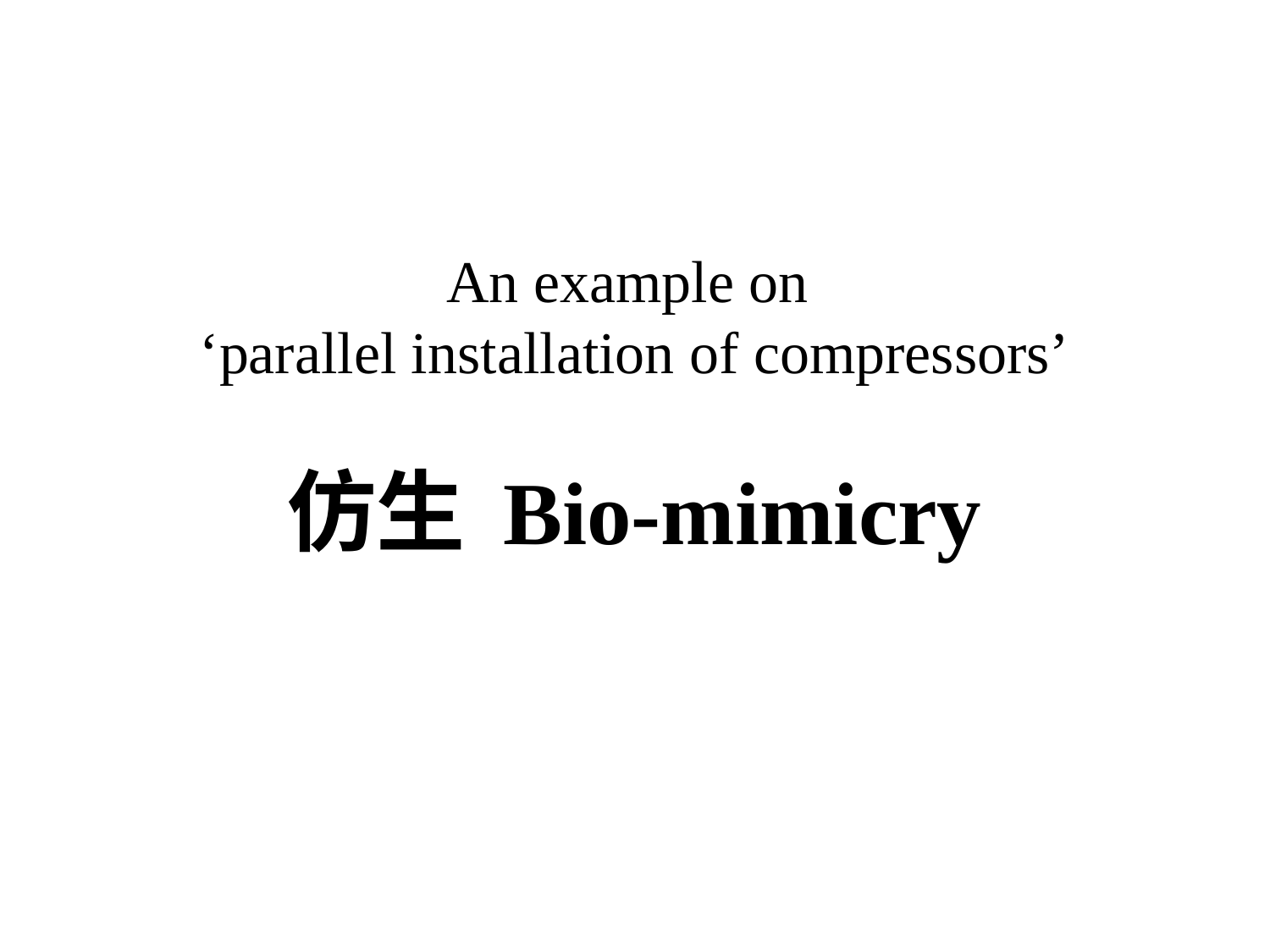

# An example on ‘parallel installation of compressors’ 仿生 Bio-mimicry